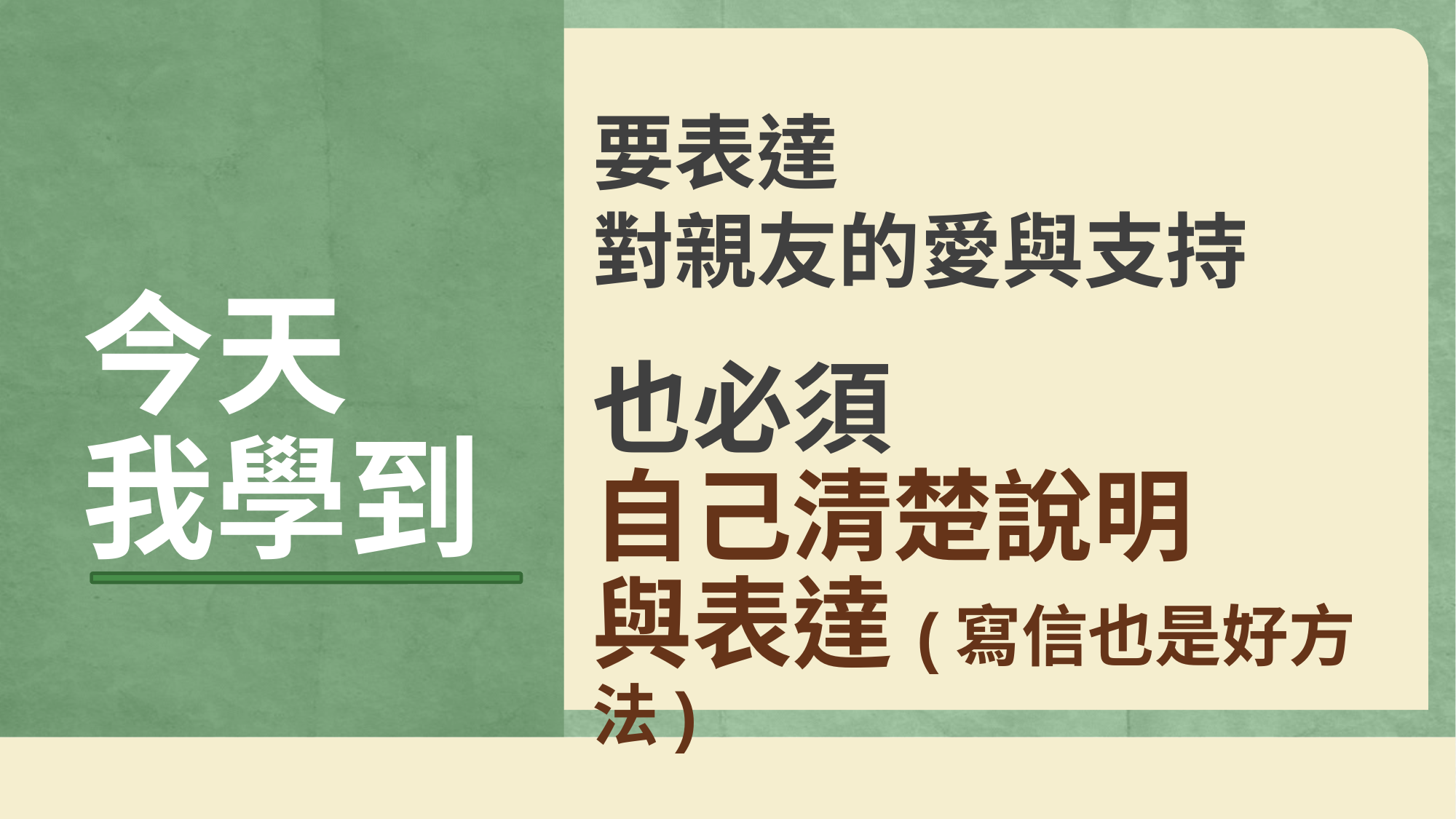

# 今天 我學到
要表達
對親友的愛與支持
也必須
自己清楚說明
與表達(寫信也是好方法)